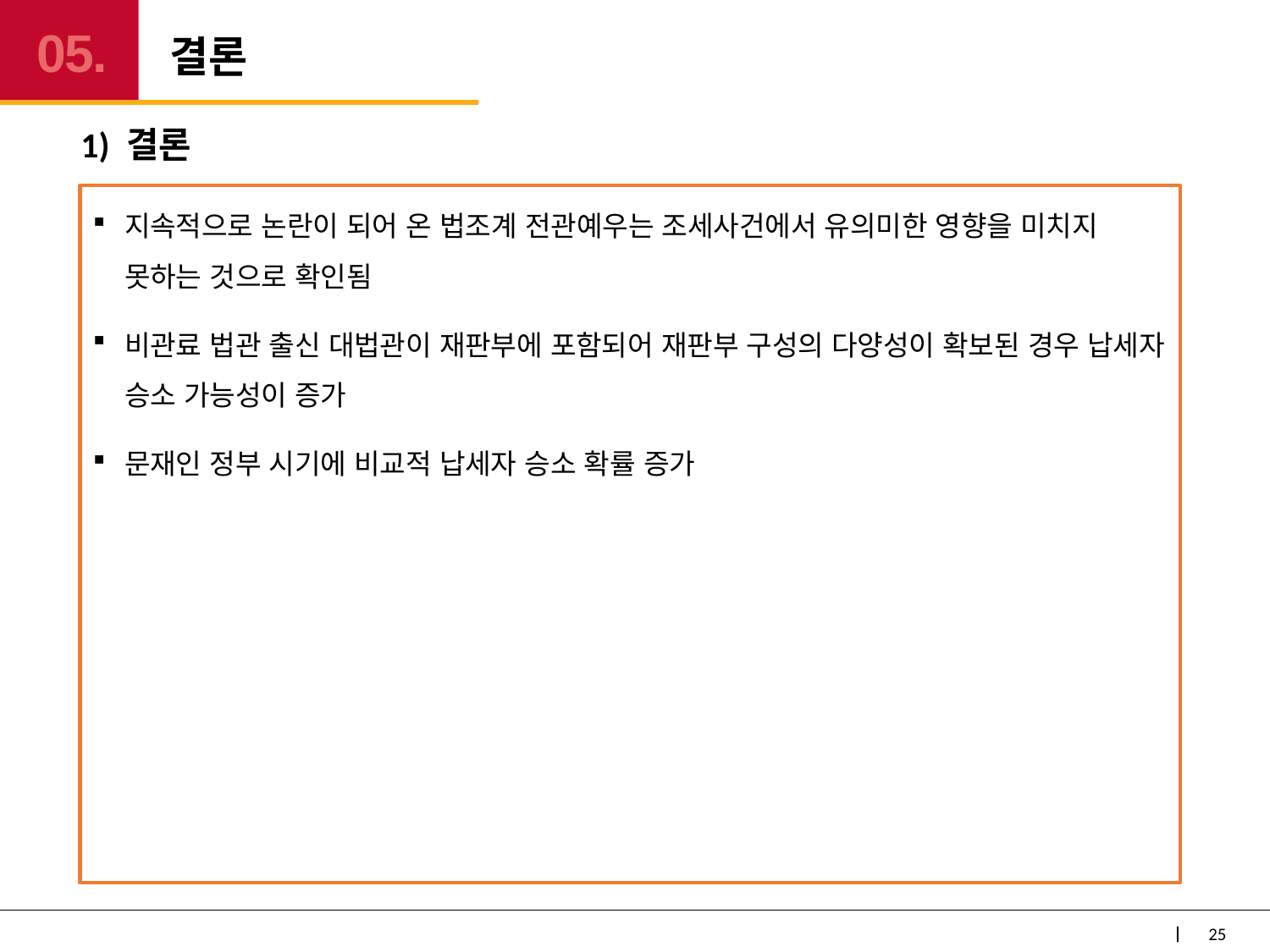

# 결론
05.
1) 결론
지속적으로 논란이 되어 온 법조계 전관예우는 조세사건에서 유의미한 영향을 미치지 못하는 것으로 확인됨
비관료 법관 출신 대법관이 재판부에 포함되어 재판부 구성의 다양성이 확보된 경우 납세자 승소 가능성이 증가
문재인 정부 시기에 비교적 납세자 승소 확률 증가